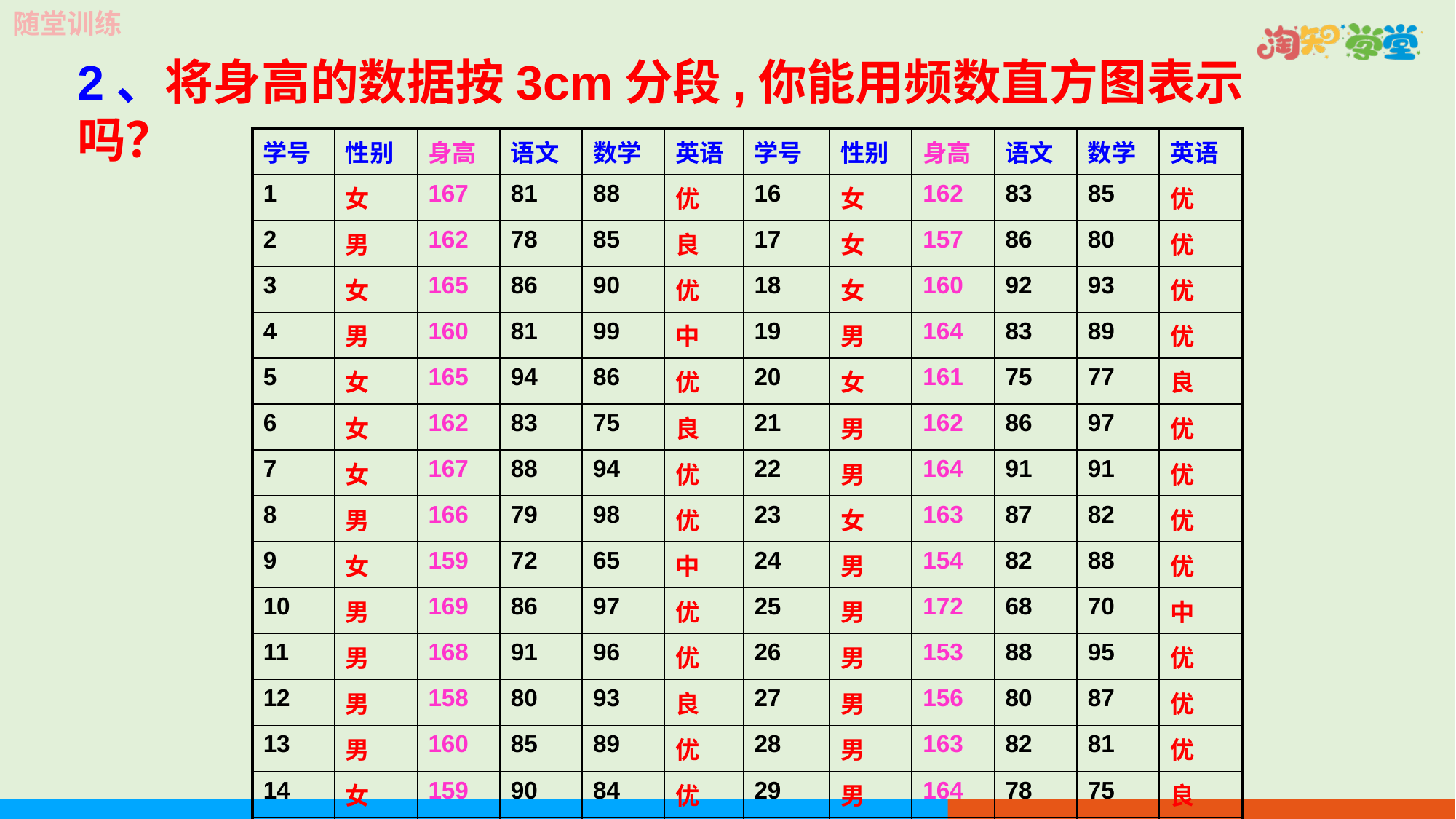

随堂训练
2、将身高的数据按3cm分段,你能用频数直方图表示吗？
| 学号 | 性别 | 身高 | 语文 | 数学 | 英语 | 学号 | 性别 | 身高 | 语文 | 数学 | 英语 |
| --- | --- | --- | --- | --- | --- | --- | --- | --- | --- | --- | --- |
| 1 | 女 | 167 | 81 | 88 | 优 | 16 | 女 | 162 | 83 | 85 | 优 |
| 2 | 男 | 162 | 78 | 85 | 良 | 17 | 女 | 157 | 86 | 80 | 优 |
| 3 | 女 | 165 | 86 | 90 | 优 | 18 | 女 | 160 | 92 | 93 | 优 |
| 4 | 男 | 160 | 81 | 99 | 中 | 19 | 男 | 164 | 83 | 89 | 优 |
| 5 | 女 | 165 | 94 | 86 | 优 | 20 | 女 | 161 | 75 | 77 | 良 |
| 6 | 女 | 162 | 83 | 75 | 良 | 21 | 男 | 162 | 86 | 97 | 优 |
| 7 | 女 | 167 | 88 | 94 | 优 | 22 | 男 | 164 | 91 | 91 | 优 |
| 8 | 男 | 166 | 79 | 98 | 优 | 23 | 女 | 163 | 87 | 82 | 优 |
| 9 | 女 | 159 | 72 | 65 | 中 | 24 | 男 | 154 | 82 | 88 | 优 |
| 10 | 男 | 169 | 86 | 97 | 优 | 25 | 男 | 172 | 68 | 70 | 中 |
| 11 | 男 | 168 | 91 | 96 | 优 | 26 | 男 | 153 | 88 | 95 | 优 |
| 12 | 男 | 158 | 80 | 93 | 良 | 27 | 男 | 156 | 80 | 87 | 优 |
| 13 | 男 | 160 | 85 | 89 | 优 | 28 | 男 | 163 | 82 | 81 | 优 |
| 14 | 女 | 159 | 90 | 84 | 优 | 29 | 男 | 164 | 78 | 75 | 良 |
| 15 | 女 | 162 | 91 | 89 | 优 | 30 | 女 | 161 | 89 | 87 | 优 |